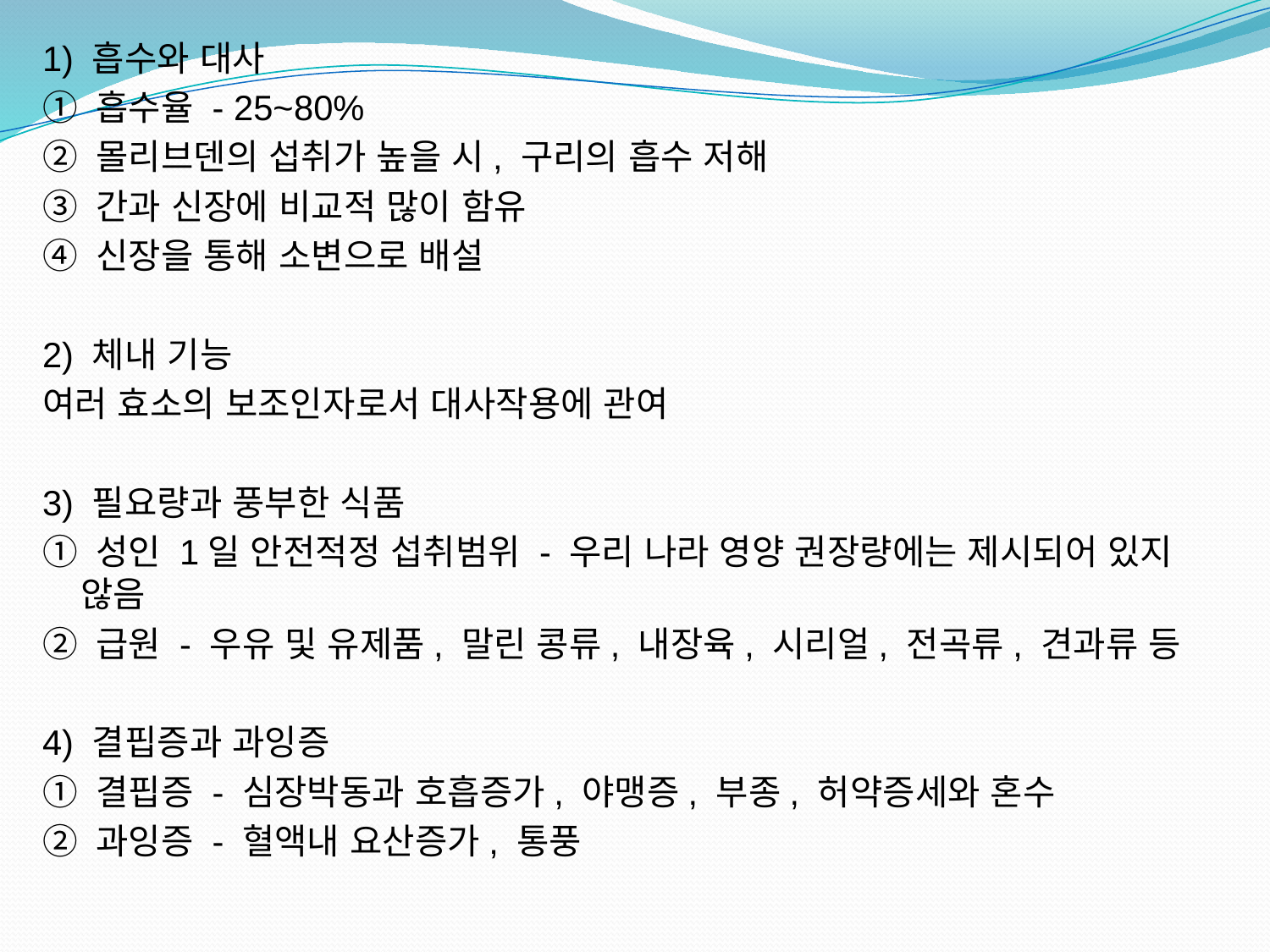

1) 흡수와 대사
① 흡수율 - 25~80%
② 몰리브덴의 섭취가 높을 시, 구리의 흡수 저해
③ 간과 신장에 비교적 많이 함유
④ 신장을 통해 소변으로 배설

2) 체내 기능
여러 효소의 보조인자로서 대사작용에 관여

3) 필요량과 풍부한 식품
① 성인 1일 안전적정 섭취범위 - 우리 나라 영양 권장량에는 제시되어 있지 않음
② 급원 - 우유 및 유제품, 말린 콩류, 내장육, 시리얼, 전곡류, 견과류 등

4) 결핍증과 과잉증
① 결핍증 - 심장박동과 호흡증가, 야맹증, 부종, 허약증세와 혼수
② 과잉증 - 혈액내 요산증가, 통풍